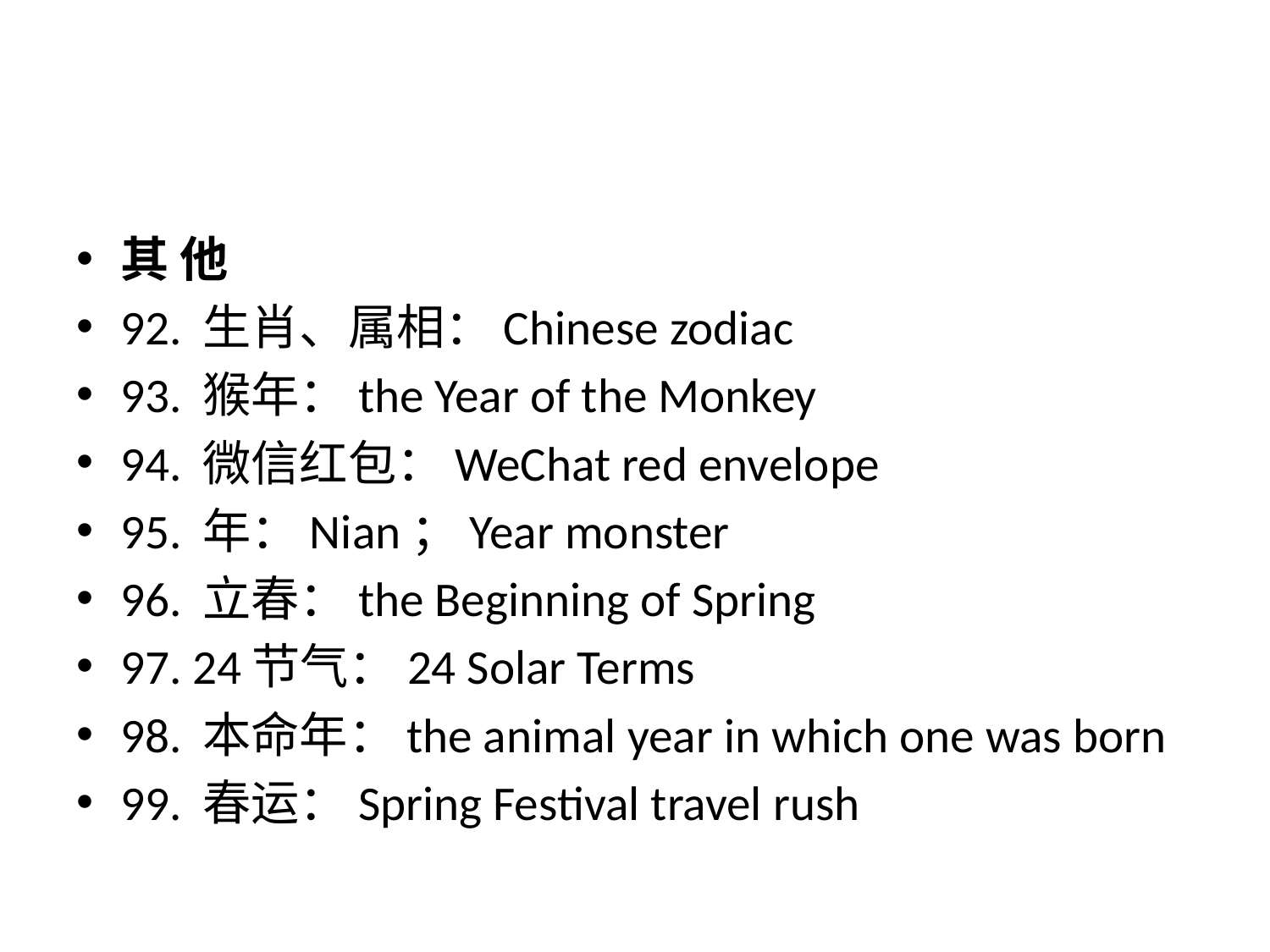

其 他
92. 生肖、属相：Chinese zodiac
93. 猴年：the Year of the Monkey
94. 微信红包：WeChat red envelope
95. 年：Nian；Year monster
96. 立春：the Beginning of Spring
97. 24节气：24 Solar Terms
98. 本命年：the animal year in which one was born
99. 春运：Spring Festival travel rush